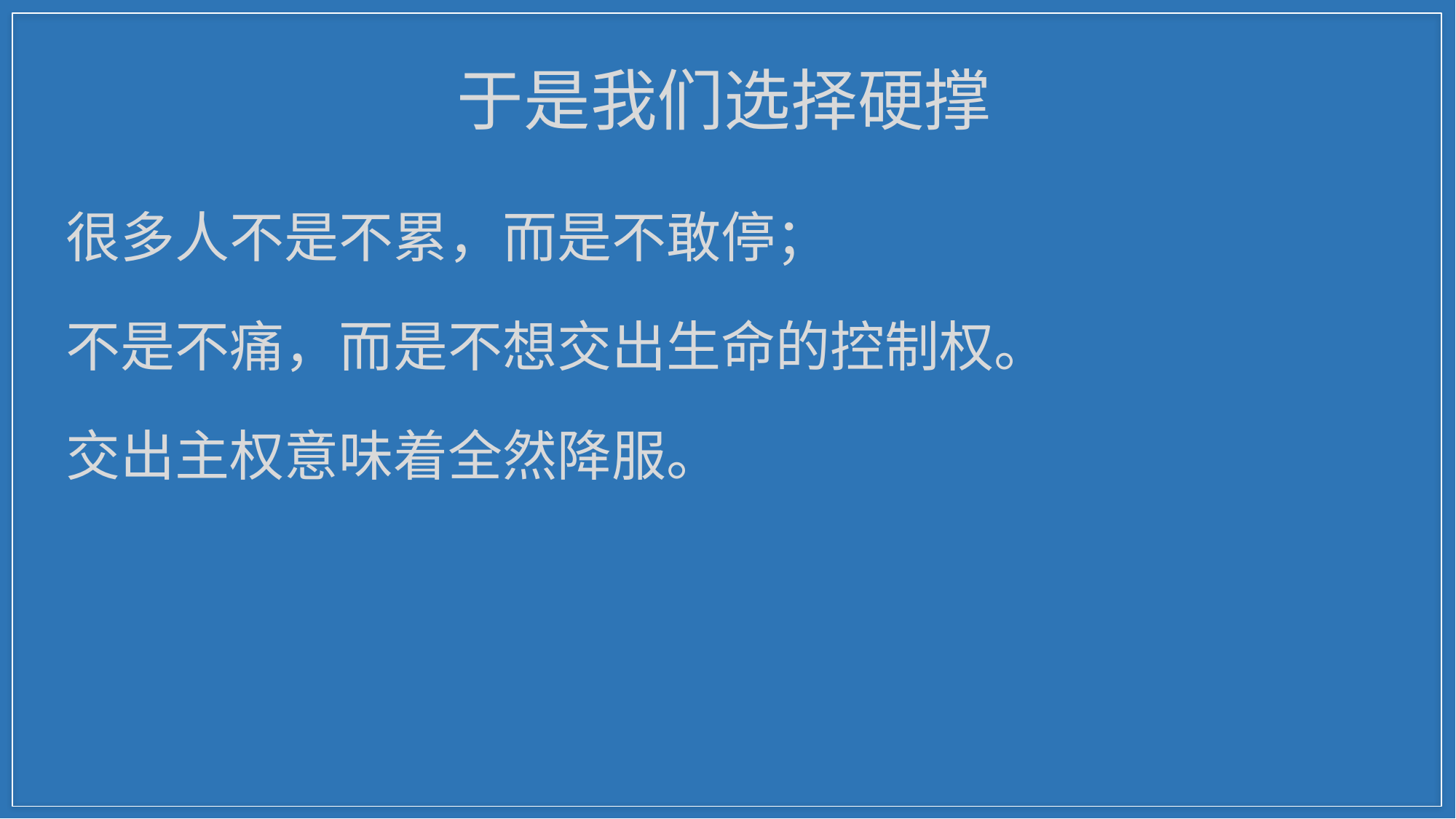

# 于是我们选择硬撑
很多人不是不累，而是不敢停；
不是不痛，而是不想交出生命的控制权。
交出主权意味着全然降服。